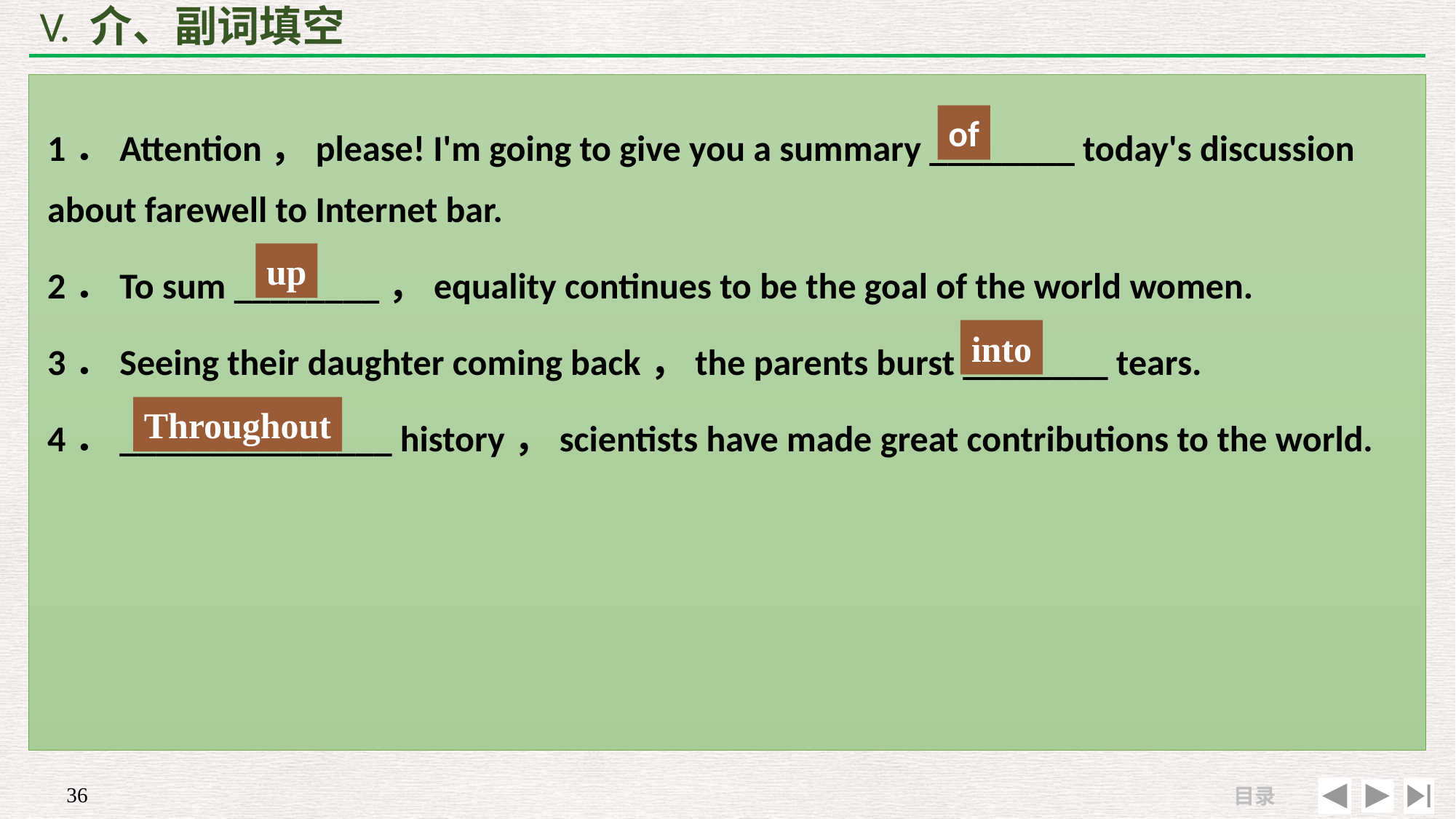

# V. 介、副词填空

1．Attention，please! I'm going to give you a summary ________ today's discussion about farewell to Internet bar.
2．To sum ________，equality continues to be the goal of the world women.
3．Seeing their daughter coming back，the parents burst ________ tears.
4．_______________ history，scientists have made great contributions to the world.
of
up
into
Throughout